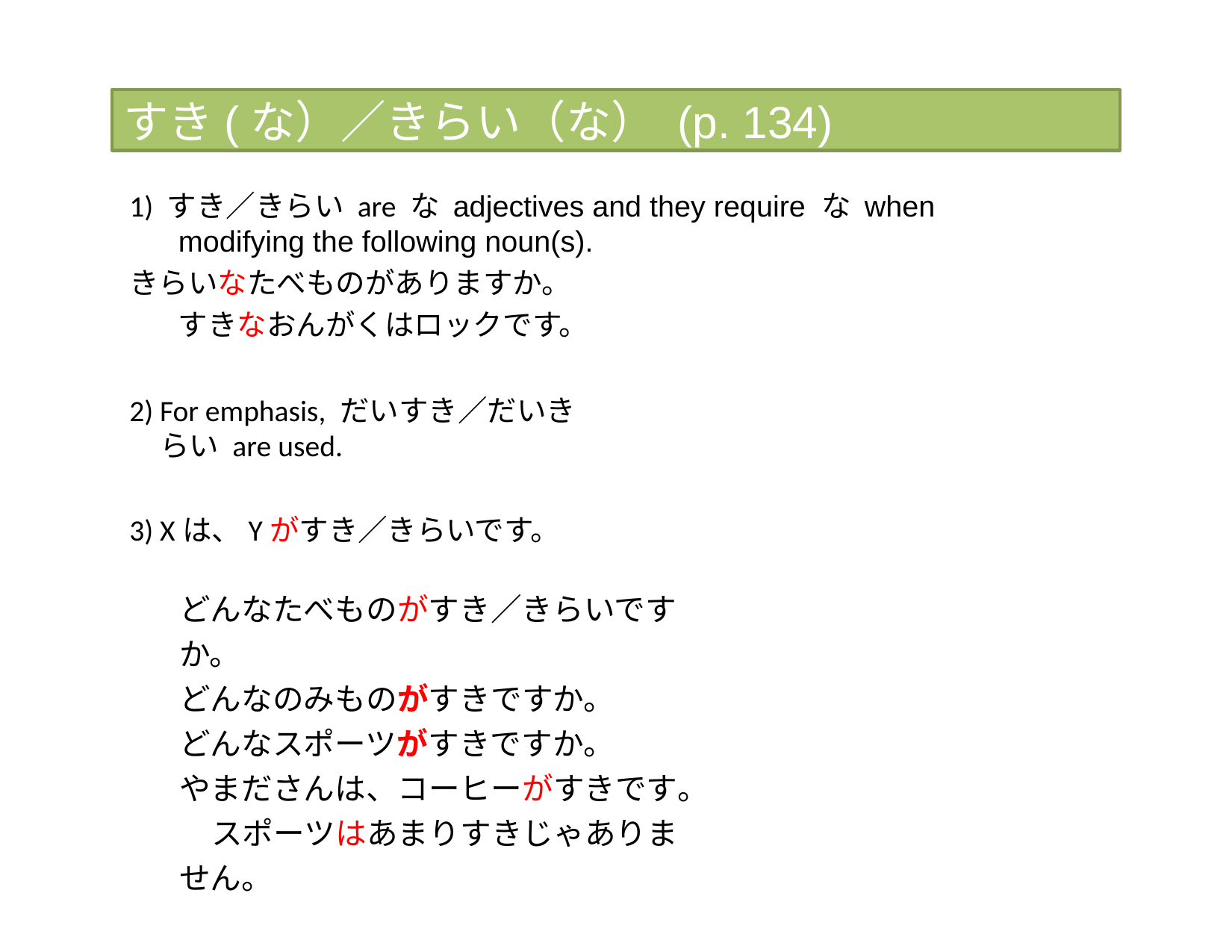

# すき(な）／きらい（な） (p. 134)
1) すき／きらい are な adjectives and they require な when modifying the following noun(s).
きらいなたべものがありますか。 すきなおんがくはロックです。

For emphasis, だいすき／だいきらい are used.

Xは、Yがすき／きらいです。
どんなたべものがすき／きらいですか。
どんなのみものがすきですか。
どんなスポーツがすきですか。
やまださんは、コーヒーがすきです。
	スポーツはあまりすきじゃありません。